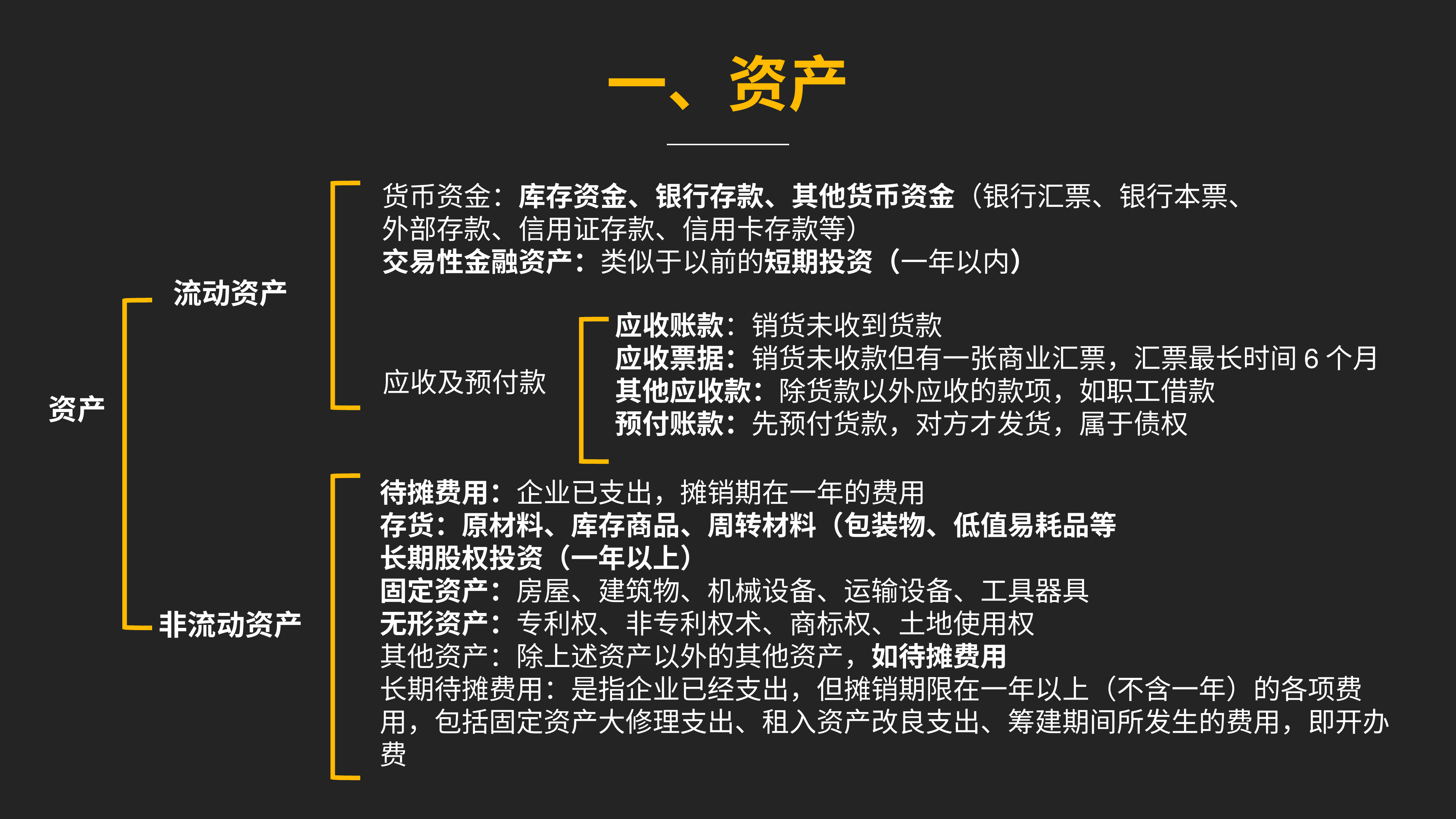

一、资产

货币资金：库存资金、银行存款、其他货币资金（银行汇票、银行本票、外部存款、信用证存款、信用卡存款等）
交易性金融资产：类似于以前的短期投资（一年以内）

流动资产

应收账款：销货未收到货款
应收票据：销货未收款但有一张商业汇票，汇票最长时间6个月
其他应收款：除货款以外应收的款项，如职工借款
预付账款：先预付货款，对方才发货，属于债权

应收及预付款
资产
待摊费用：企业已支出，摊销期在一年的费用
存货：原材料、库存商品、周转材料（包装物、低值易耗品等
长期股权投资（一年以上）
固定资产：房屋、建筑物、机械设备、运输设备、工具器具
无形资产：专利权、非专利权术、商标权、土地使用权
其他资产：除上述资产以外的其他资产，如待摊费用
长期待摊费用：是指企业已经支出，但摊销期限在一年以上（不含一年）的各项费用，包括固定资产大修理支出、租入资产改良支出、筹建期间所发生的费用，即开办费

非流动资产